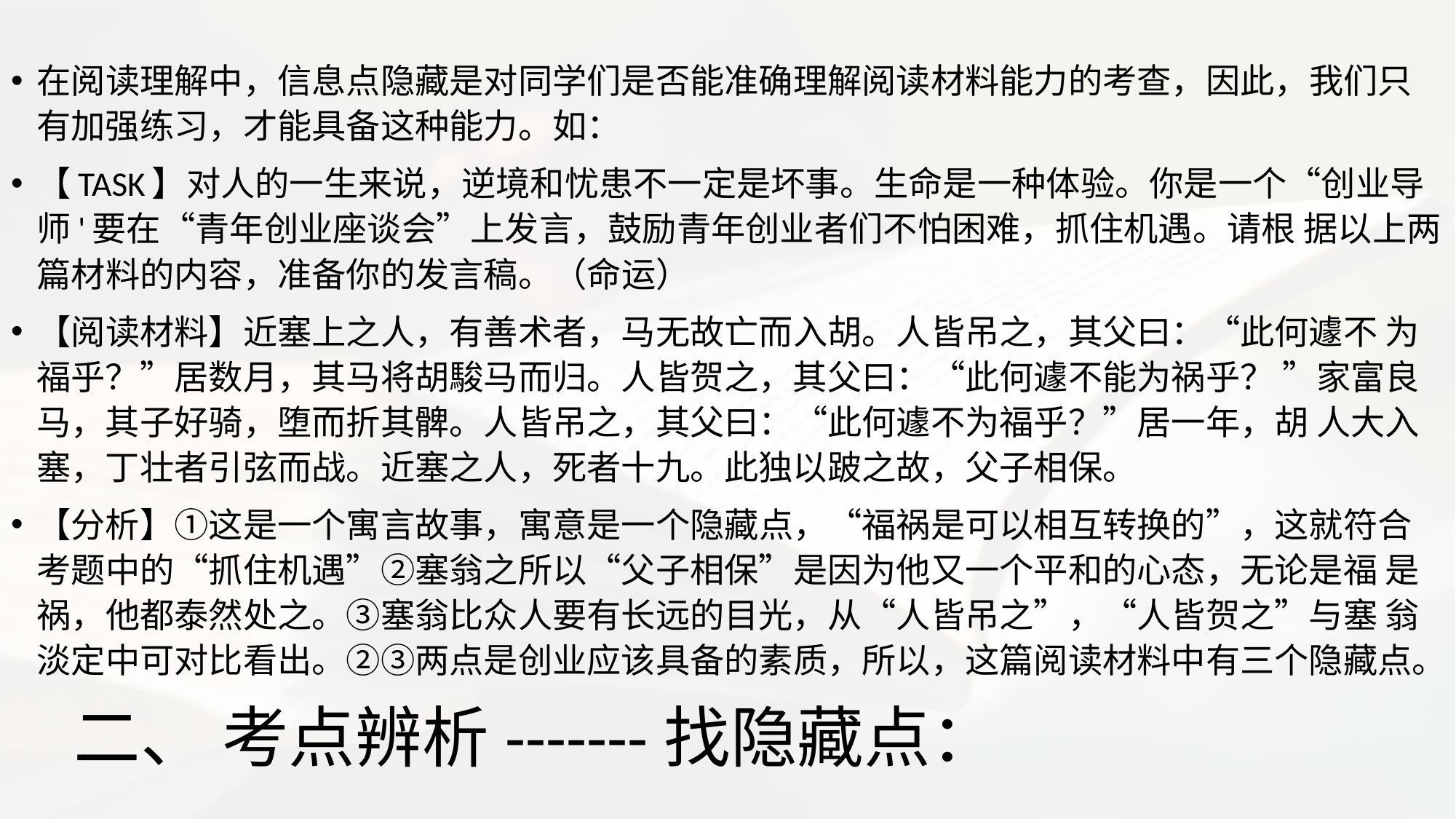

在阅读理解中，信息点隐藏是对同学们是否能准确理解阅读材料能力的考查，因此，我们只有加强练习，才能具备这种能力。如：
【TASK】对人的一生来说，逆境和忧患不一定是坏事。生命是一种体验。你是一个“创业导师'要在“青年创业座谈会”上发言，鼓励青年创业者们不怕困难，抓住机遇。请根 据以上两篇材料的内容，准备你的发言稿。（命运）
【阅读材料】近塞上之人，有善术者，马无故亡而入胡。人皆吊之，其父曰：“此何遽不 为福乎？”居数月，其马将胡駿马而归。人皆贺之，其父曰：“此何遽不能为祸乎？ ”家富良马，其子好骑，堕而折其髀。人皆吊之，其父曰：“此何遽不为福乎？”居一年，胡 人大入塞，丁壮者引弦而战。近塞之人，死者十九。此独以跛之故，父子相保。
【分析】①这是一个寓言故事，寓意是一个隐藏点，“福祸是可以相互转换的”，这就符合 考题中的“抓住机遇”②塞翁之所以“父子相保”是因为他又一个平和的心态，无论是福 是祸，他都泰然处之。③塞翁比众人要有长远的目光，从“人皆吊之”，“人皆贺之”与塞 翁淡定中可对比看出。②③两点是创业应该具备的素质，所以，这篇阅读材料中有三个隐藏点。

# 二、 考点辨析-------找隐藏点：